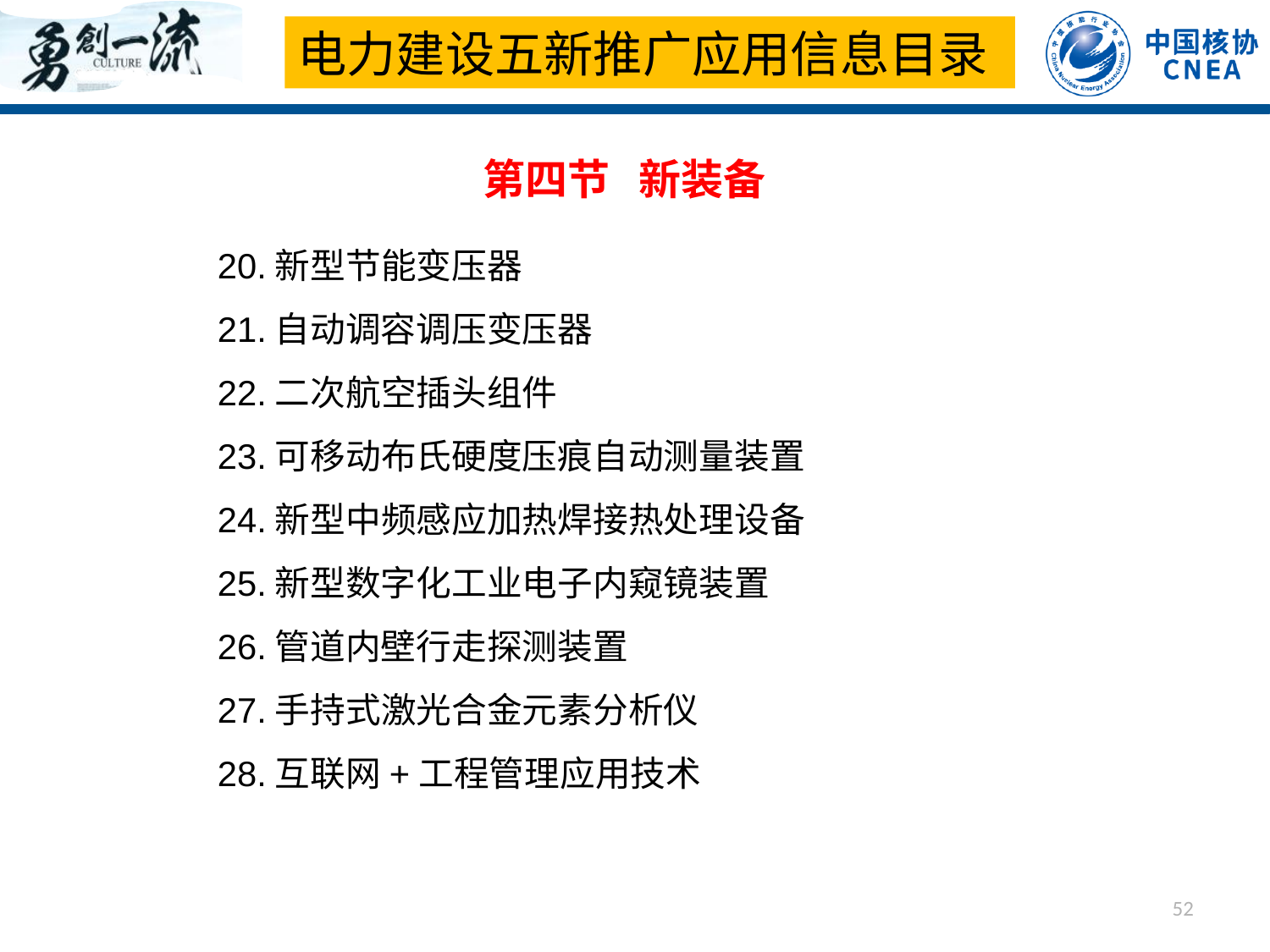

电力建设五新推广应用信息目录
第四节   新装备
20.新型节能变压器
21.自动调容调压变压器
22.二次航空插头组件
23.可移动布氏硬度压痕自动测量装置
24.新型中频感应加热焊接热处理设备
25.新型数字化工业电子内窥镜装置
26.管道内壁行走探测装置
27.手持式激光合金元素分析仪
28.互联网+工程管理应用技术
52